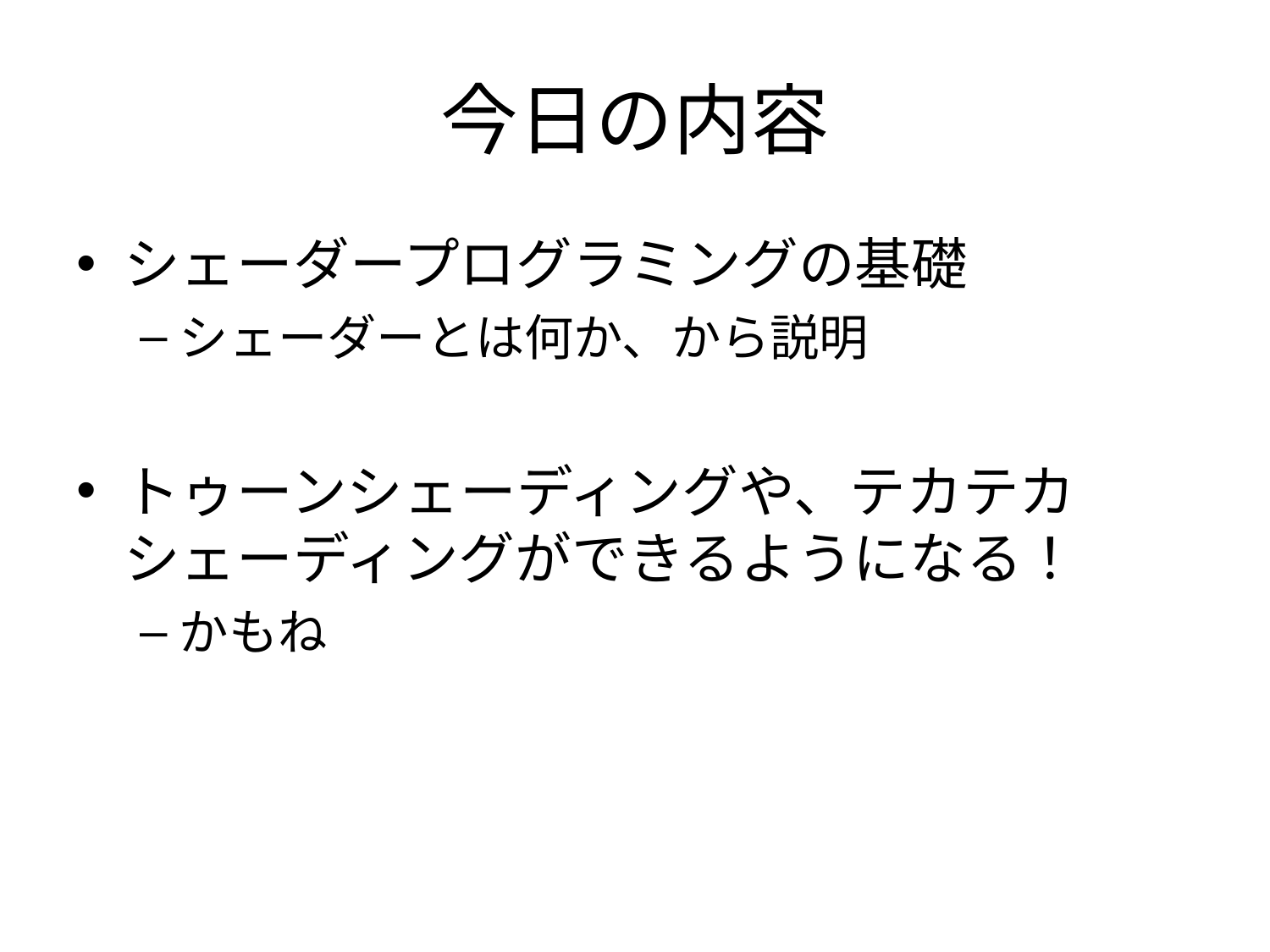

# 今日の内容
シェーダープログラミングの基礎
シェーダーとは何か、から説明

トゥーンシェーディングや、テカテカシェーディングができるようになる！
かもね